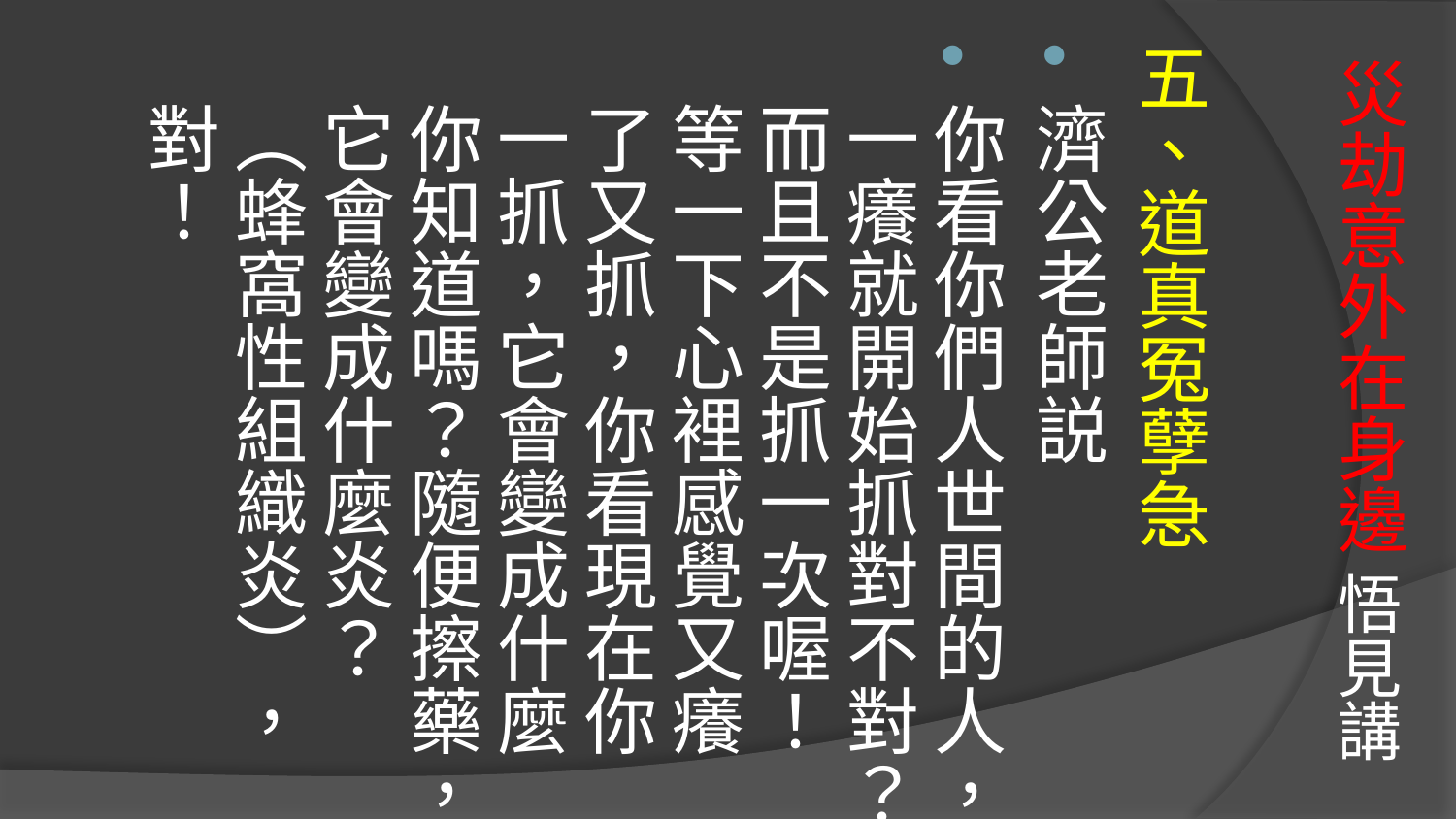

五、道真冤孽急
濟公老師説
你看你們人世間的人，一癢就開始抓對不對？而且不是抓一次喔！等一下心裡感覺又癢了又抓，你看現在你一抓，它會變成什麼你知道嗎？隨便擦藥，它會變成什麼炎？（蜂窩性組織炎），對！

# 災劫意外在身邊 悟見講